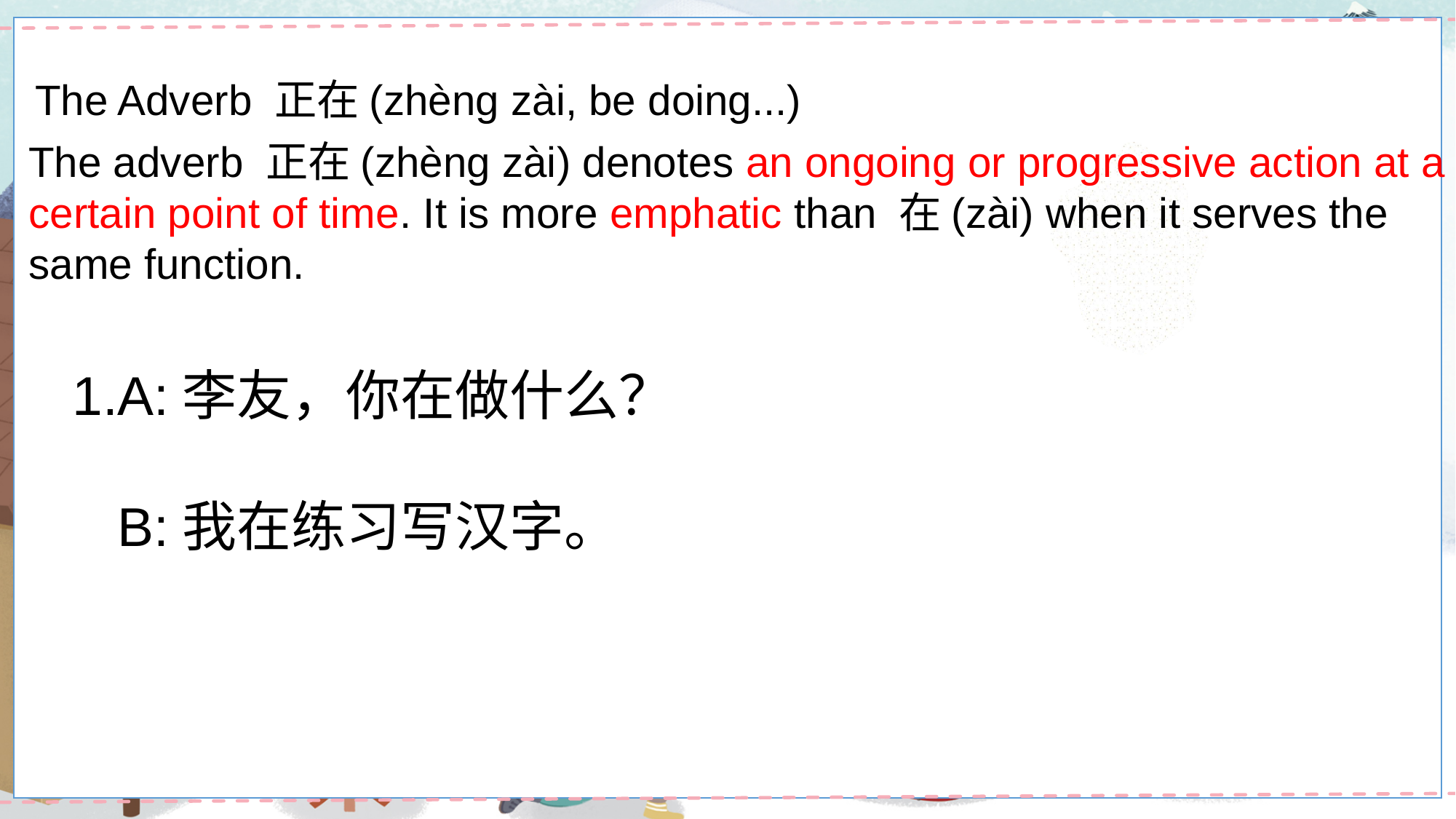

The Adverb 正在(zhèng zài, be doing...)
The adverb 正在(zhèng zài) denotes an ongoing or progressive action at a
certain point of time. It is more emphatic than 在(zài) when it serves the same function.

1.A:李友，你在做什么？

   B:我在练习写汉字。